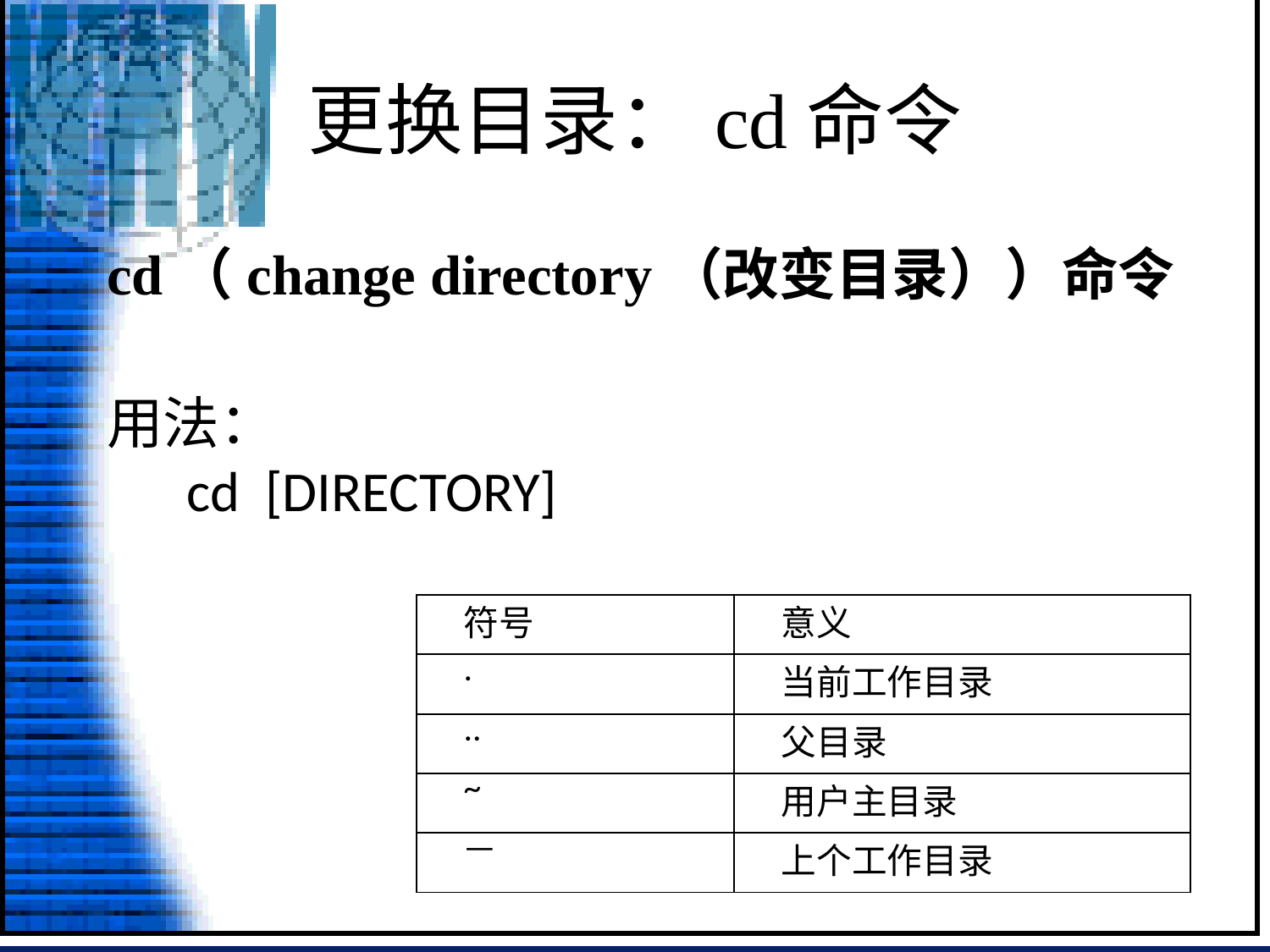

# 更换目录：cd命令
cd（change directory（改变目录））命令

用法：
cd  [DIRECTORY]
| 符号 | 意义 |
| --- | --- |
| . | 当前工作目录 |
| .. | 父目录 |
| ~ | 用户主目录 |
| — | 上个工作目录 |